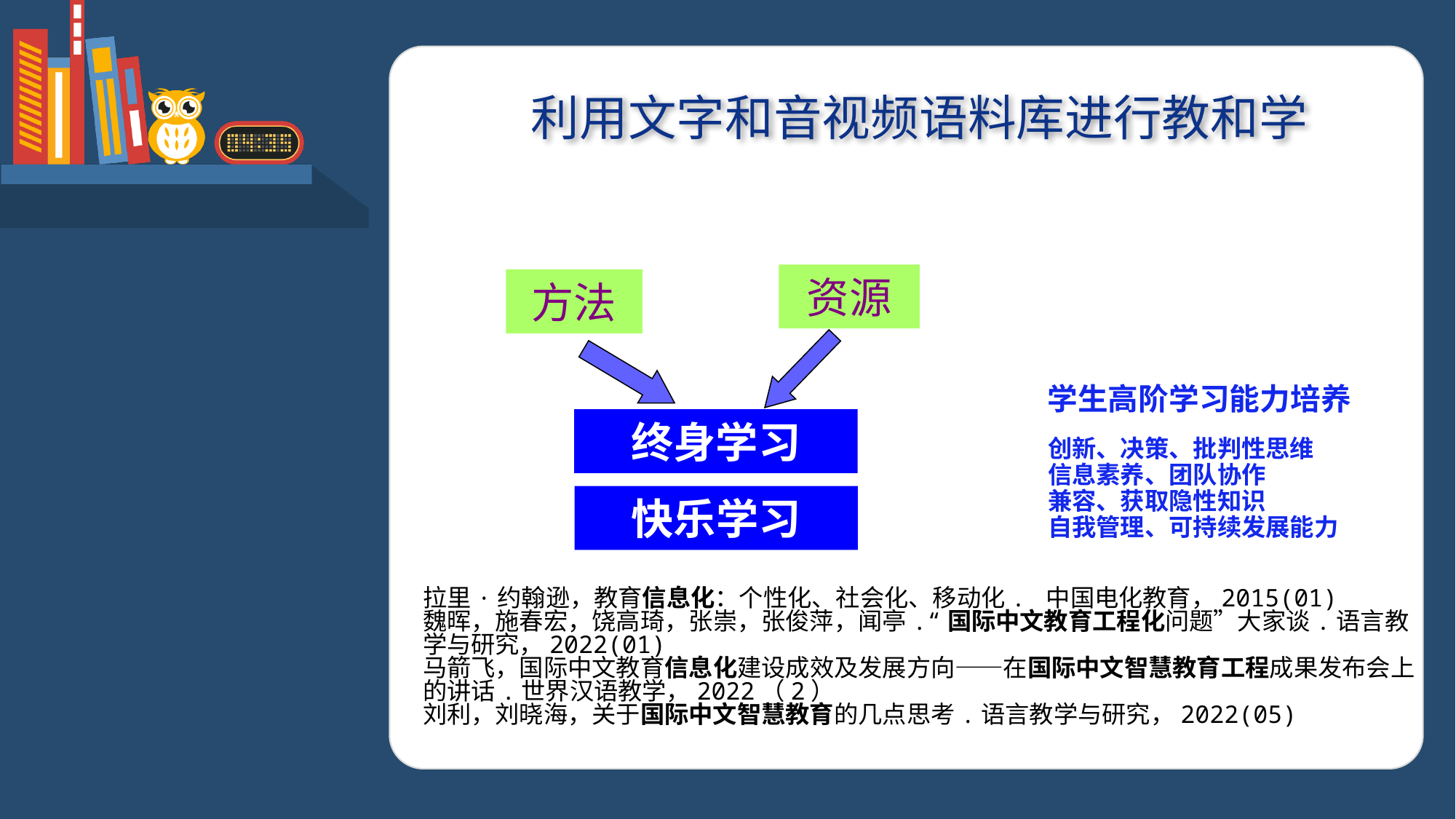

利用文字和音视频语料库进行教和学

资源
方法

学生高阶学习能力培养
终身学习
# 创新、决策、批判性思维 信息素养、团队协作 兼容、获取隐性知识 自我管理、可持续发展能力
快乐学习
拉里·约翰逊，教育信息化：个性化、社会化、移动化. 中国电化教育，2015(01)
魏晖，施春宏，饶高琦，张崇，张俊萍，闻亭.“国际中文教育工程化问题”大家谈.语言教学与研究，2022(01)
马箭飞，国际中文教育信息化建设成效及发展方向——在国际中文智慧教育工程成果发布会上的讲话.世界汉语教学，2022（2）
刘利，刘晓海，关于国际中文智慧教育的几点思考.语言教学与研究，2022(05)